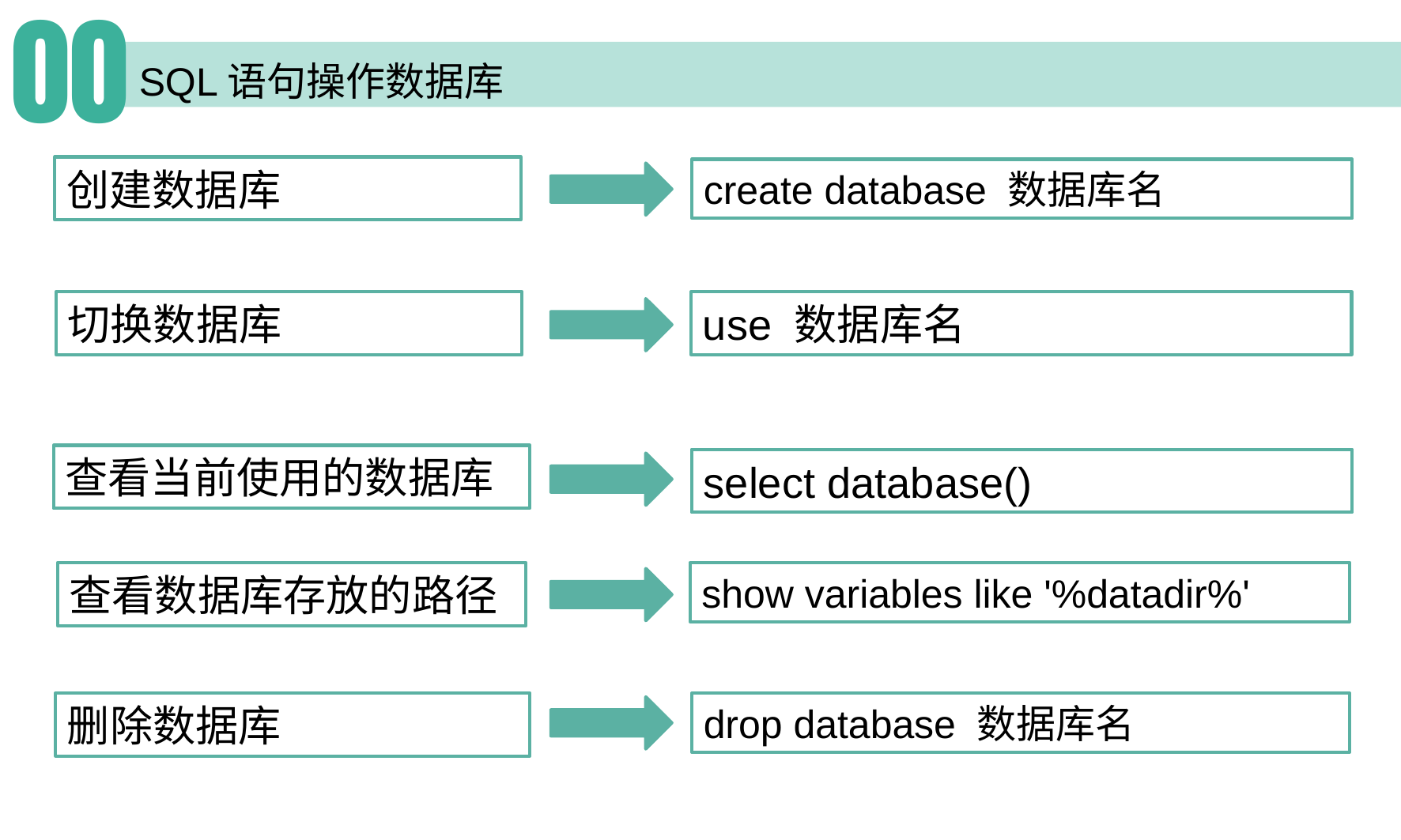

00

SQL语句操作数据库
创建数据库
create database 数据库名

切换数据库
use 数据库名

查看当前使用的数据库
select database()

查看数据库存放的路径
show variables like '%datadir%'

删除数据库
drop database 数据库名